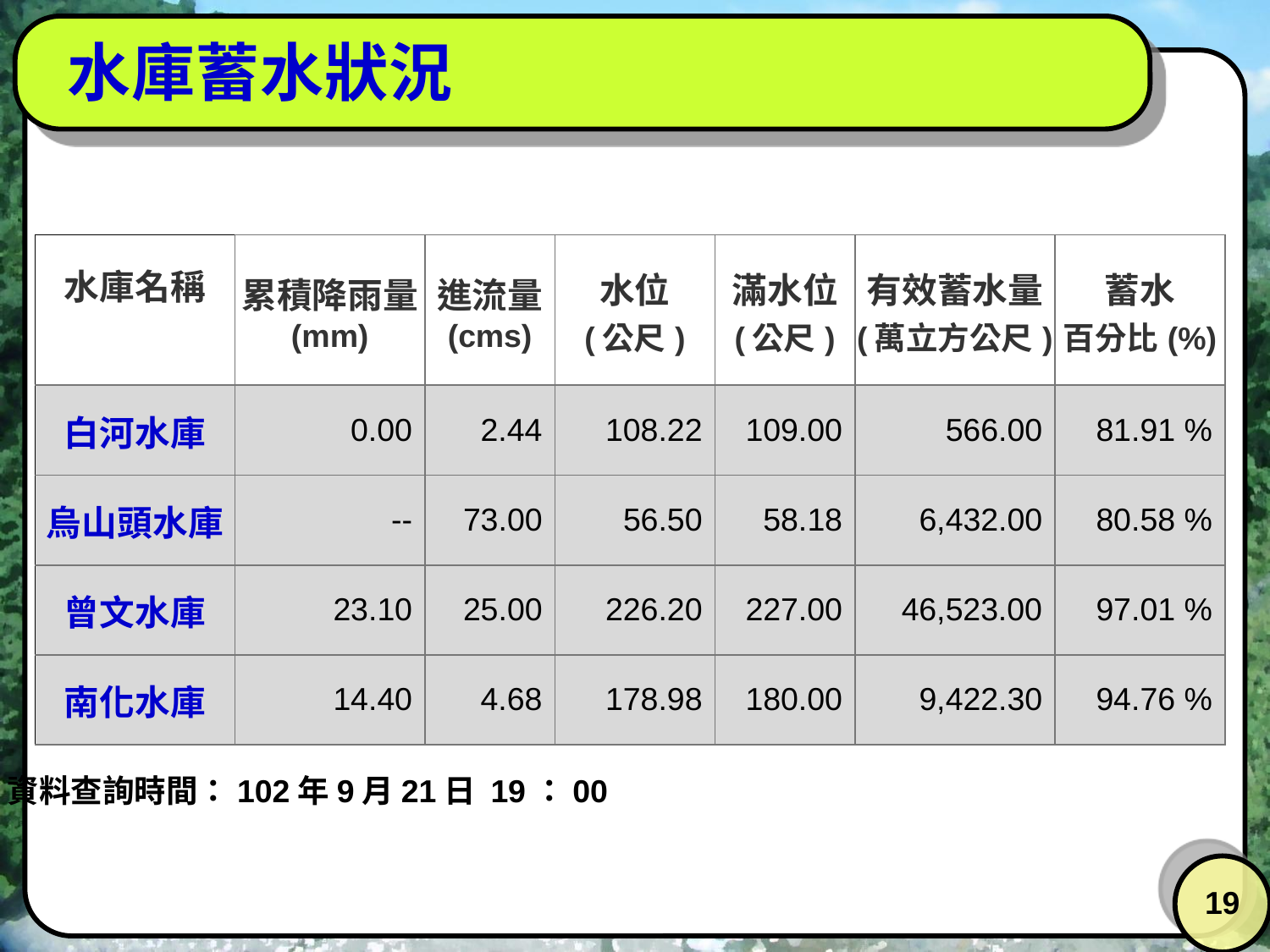

水庫蓄水狀況
| 水庫名稱 | 累積降雨量 (mm) | 進流量 (cms) | 水位 (公尺) | 滿水位 (公尺) | 有效蓄水量 (萬立方公尺) | 蓄水 百分比(%) |
| --- | --- | --- | --- | --- | --- | --- |
| 白河水庫 | 0.00 | 2.44 | 108.22 | 109.00 | 566.00 | 81.91 % |
| 烏山頭水庫 | -- | 73.00 | 56.50 | 58.18 | 6,432.00 | 80.58 % |
| 曾文水庫 | 23.10 | 25.00 | 226.20 | 227.00 | 46,523.00 | 97.01 % |
| 南化水庫 | 14.40 | 4.68 | 178.98 | 180.00 | 9,422.30 | 94.76 % |
資料查詢時間：102年9月21日 19：00